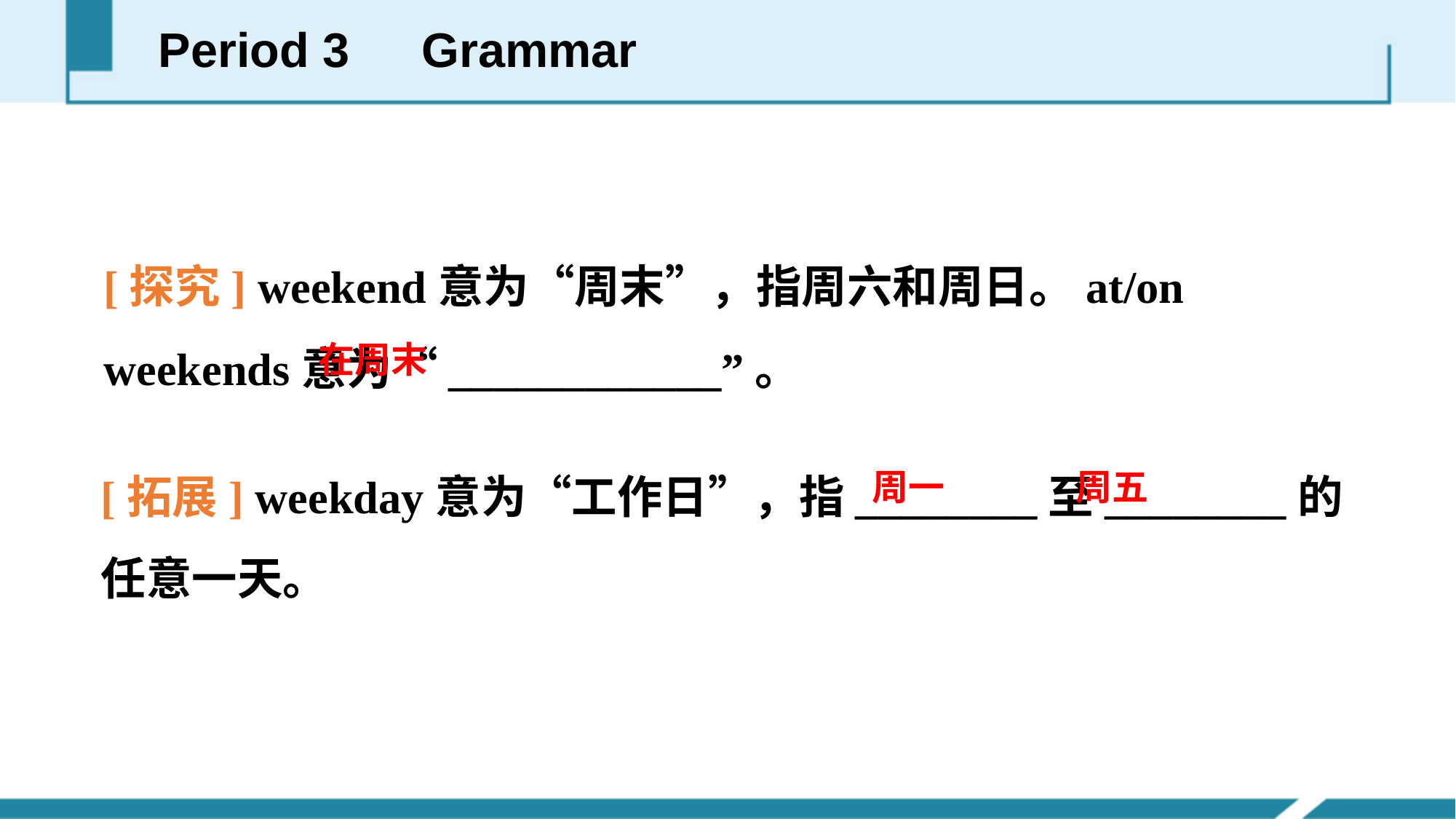

Period 3　Grammar
[探究] weekend意为“周末”，指周六和周日。at/on weekends意为“____________”。
在周末
[拓展] weekday意为“工作日”，指________至________的任意一天。
周一                周五